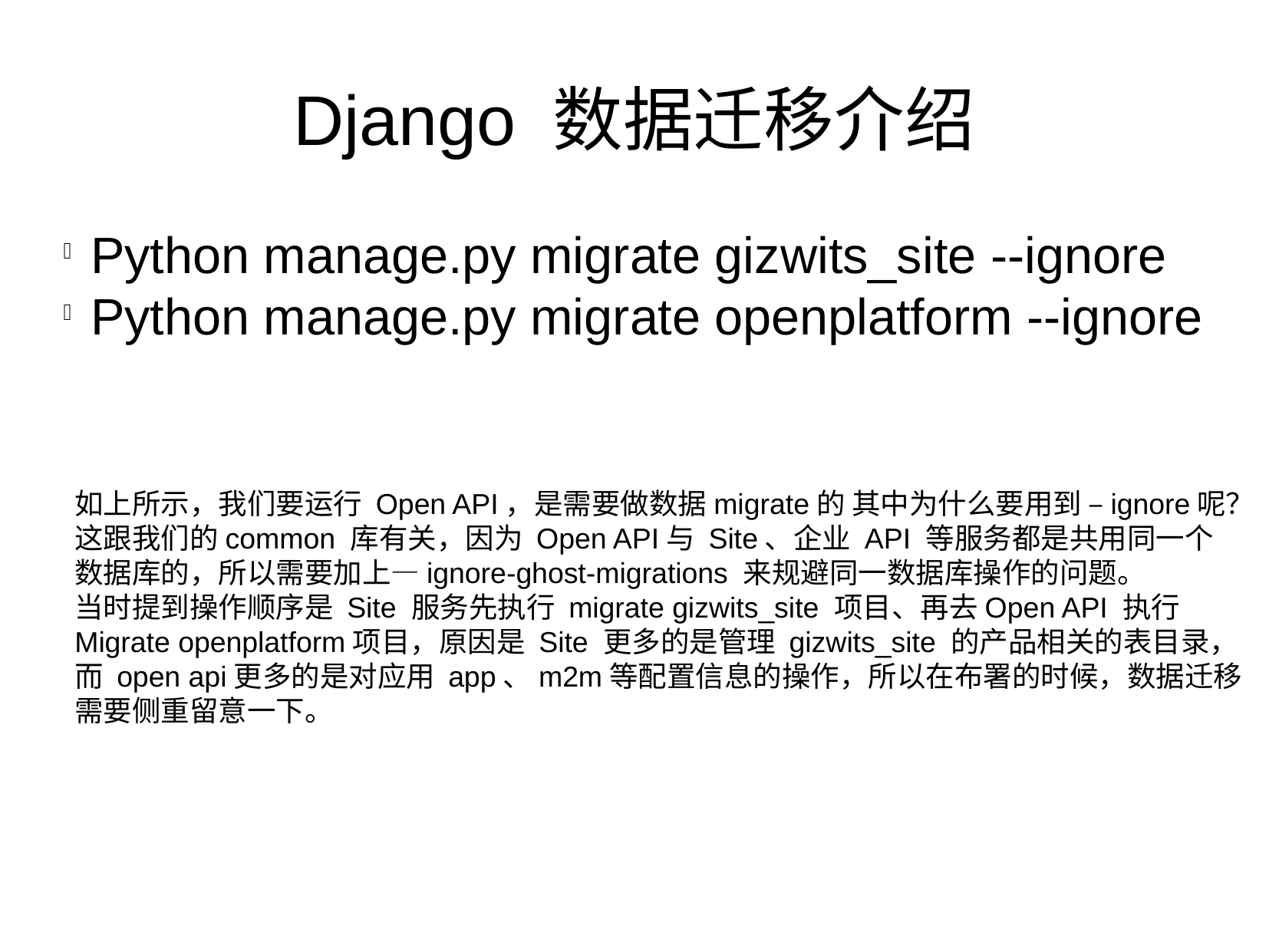

Django 数据迁移介绍
Python manage.py migrate gizwits_site --ignore
Python manage.py migrate openplatform --ignore
如上所示，我们要运行 Open API，是需要做数据migrate的 其中为什么要用到 –ignore呢？
这跟我们的common 库有关，因为 Open API与 Site、企业 API 等服务都是共用同一个
数据库的，所以需要加上—ignore-ghost-migrations 来规避同一数据库操作的问题。
当时提到操作顺序是 Site 服务先执行 migrate gizwits_site 项目、再去Open API 执行
Migrate openplatform项目，原因是 Site 更多的是管理 gizwits_site 的产品相关的表目录，
而 open api更多的是对应用 app、m2m等配置信息的操作，所以在布署的时候，数据迁移
需要侧重留意一下。